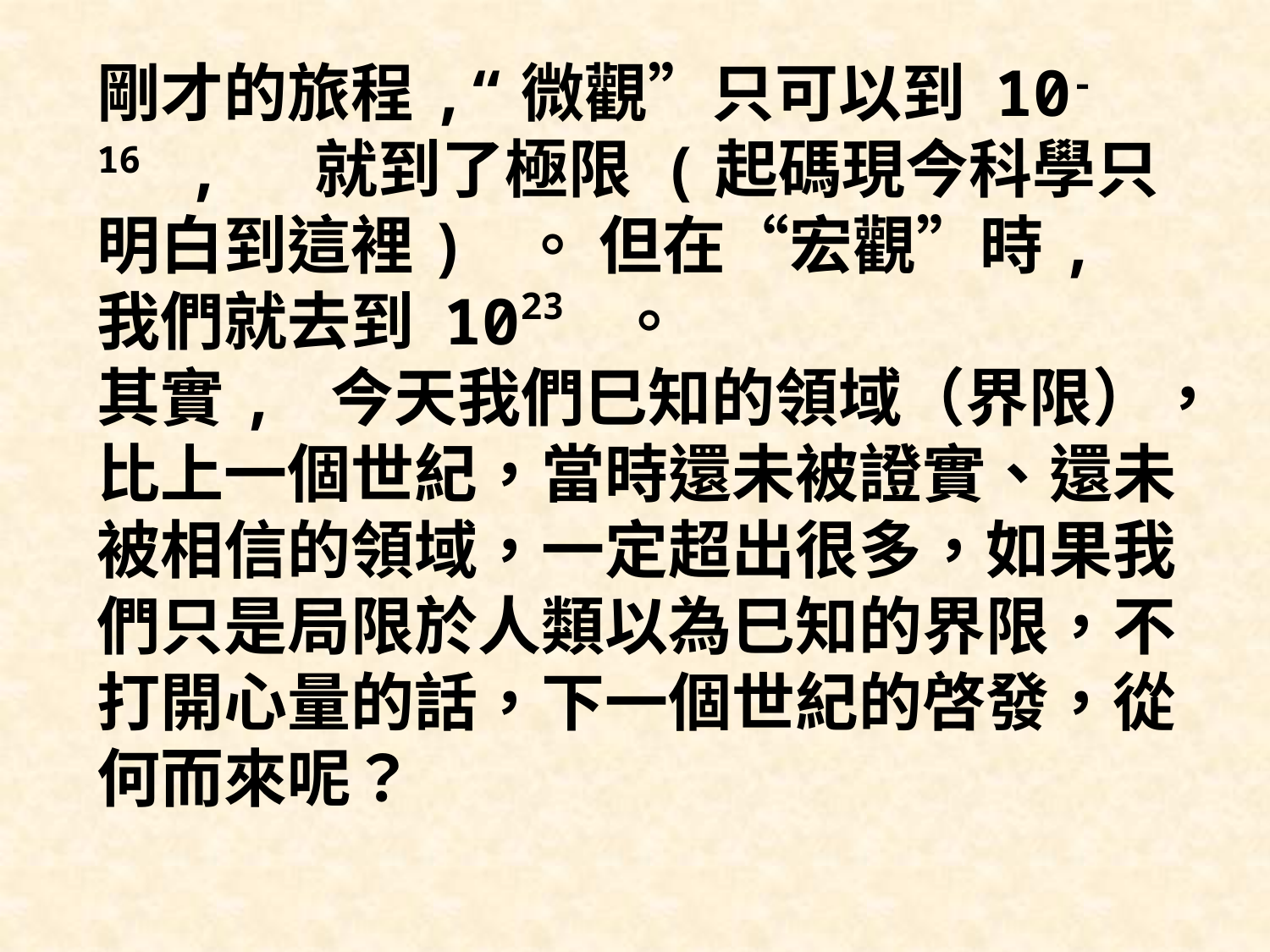

剛才的旅程,“微觀”只可以到 10-16  ,  就到了極限 (起碼現今科學只明白到這裡) 。 但在“宏觀”時, 我們就去到 1023 。
其實, 今天我們巳知的領域（界限），比上一個世紀，當時還未被證實、還未被相信的領域，一定超出很多，如果我們只是局限於人類以為巳知的界限，不打開心量的話，下一個世紀的啓發，從何而來呢？